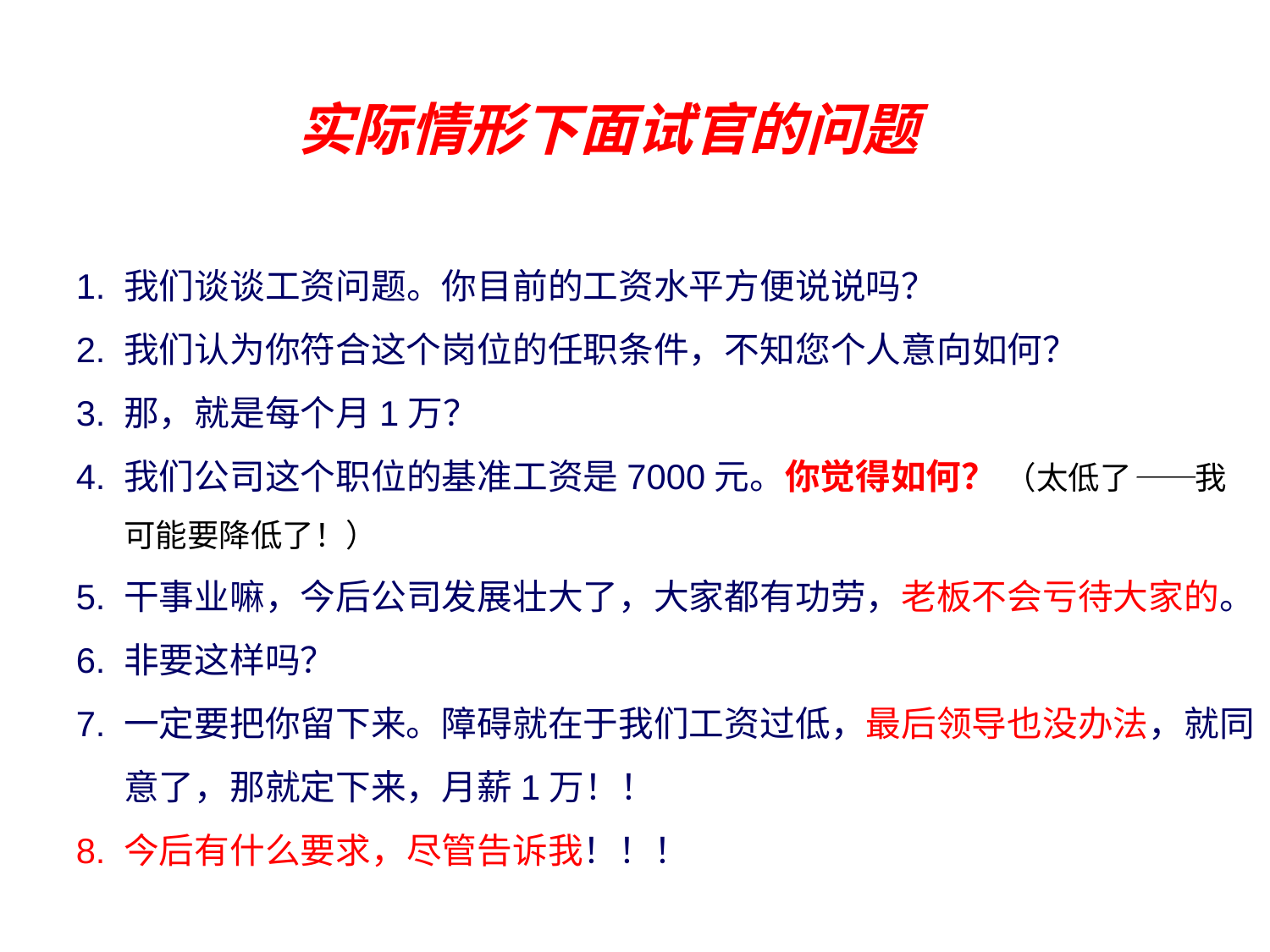

实际情形下面试官的问题
我们谈谈工资问题。你目前的工资水平方便说说吗？
我们认为你符合这个岗位的任职条件，不知您个人意向如何？
那，就是每个月1万？
我们公司这个职位的基准工资是7000元。你觉得如何？ （太低了――我可能要降低了！）
干事业嘛，今后公司发展壮大了，大家都有功劳，老板不会亏待大家的。
非要这样吗？
一定要把你留下来。障碍就在于我们工资过低，最后领导也没办法，就同意了，那就定下来，月薪1万！！
今后有什么要求，尽管告诉我！！！